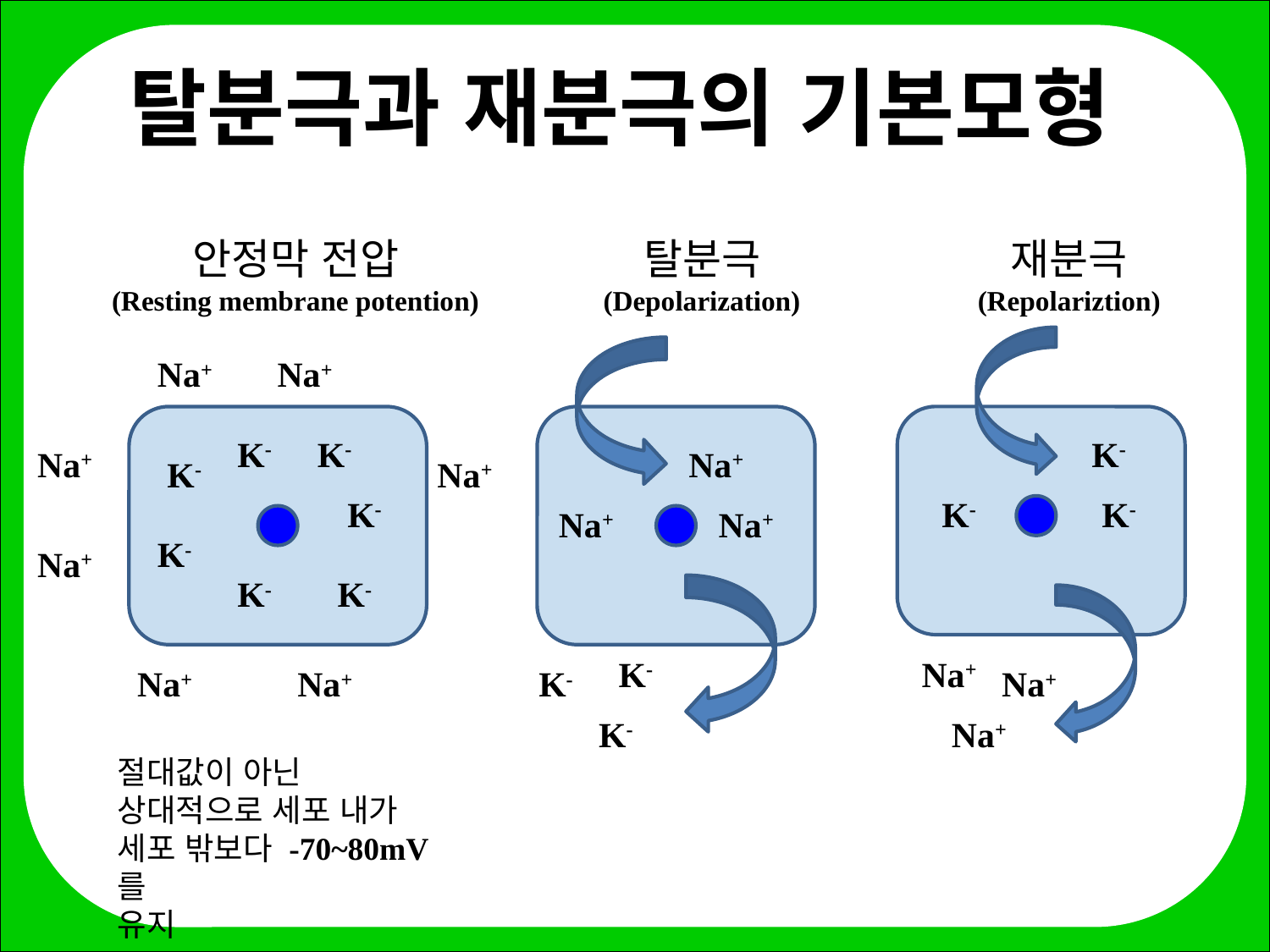

# 탈분극과 재분극의 기본모형
안정막 전압
(Resting membrane potention)
탈분극
(Depolarization)
재분극
(Repolariztion)

K-
K-
K-

Na+
Na+
Na+

Na+
Na+
Na+

K-
K-
K-
Na+
Na+

K-
K-
Na+
Na+
K-
K-

K-
Na+
K-
K-
Na+
Na+
절대값이 아닌 상대적으로 세포 내가 세포 밖보다 -70~80mV를
유지